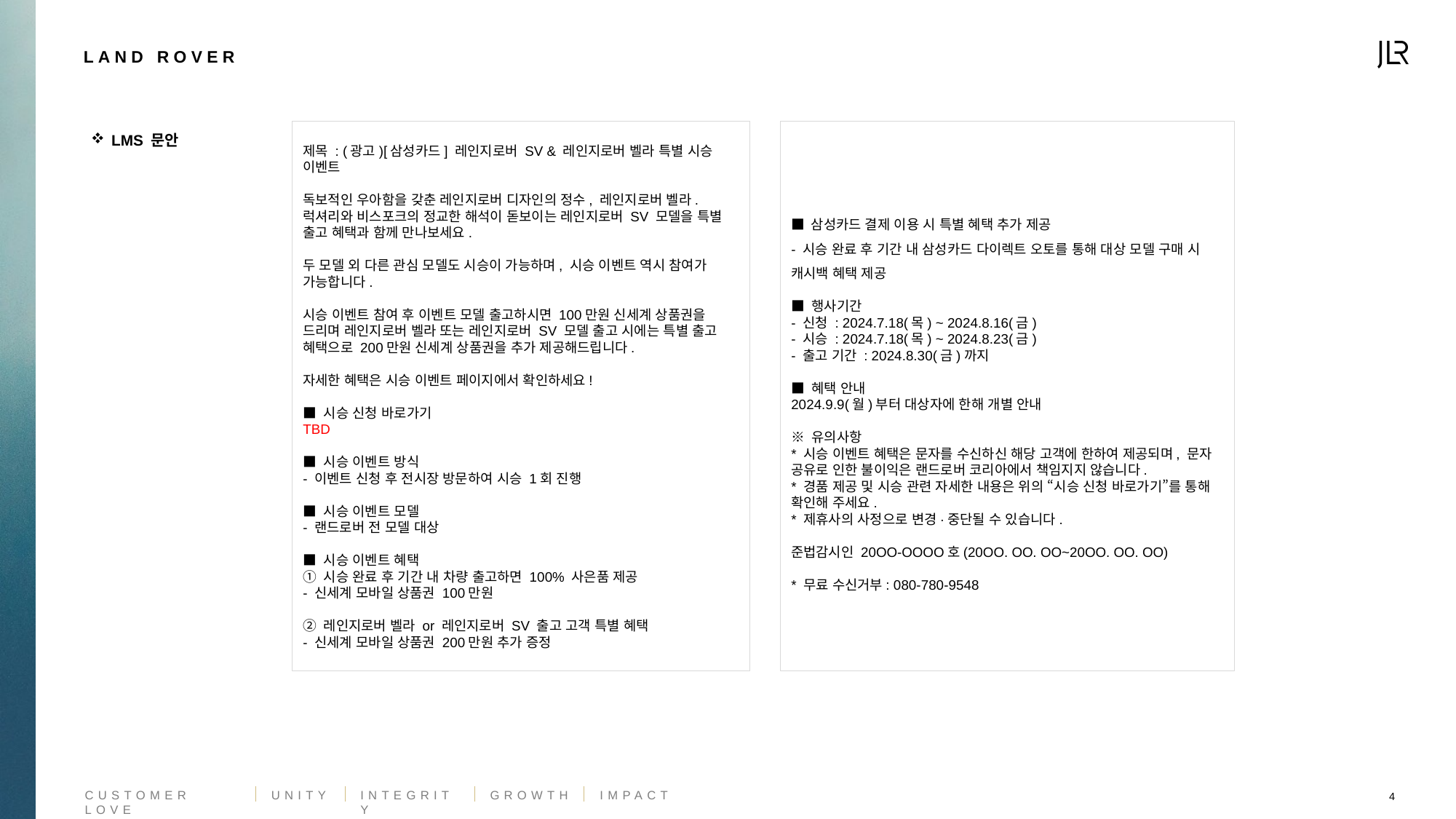

LAND ROVER

■ 삼성카드 결제 이용 시 특별 혜택 추가 제공
- 시승 완료 후 기간 내 삼성카드 다이렉트 오토를 통해 대상 모델 구매 시 캐시백 혜택 제공

■ 행사기간
- 신청 : 2024.7.18(목) ~ 2024.8.16(금)
- 시승 : 2024.7.18(목) ~ 2024.8.23(금)
- 출고 기간 : 2024.8.30(금)까지

■ 혜택 안내
2024.9.9(월)부터 대상자에 한해 개별 안내

※ 유의사항
* 시승 이벤트 혜택은 문자를 수신하신 해당 고객에 한하여 제공되며, 문자 공유로 인한 불이익은 랜드로버 코리아에서 책임지지 않습니다.
* 경품 제공 및 시승 관련 자세한 내용은 위의 “시승 신청 바로가기”를 통해 확인해 주세요.
* 제휴사의 사정으로 변경·중단될 수 있습니다.

준법감시인 20OO-OOOO호(20OO. OO. OO~20OO. OO. OO)

* 무료 수신거부: 080-780-9548
LMS 문안
제목 : (광고)[삼성카드] 레인지로버 SV & 레인지로버 벨라 특별 시승 이벤트

독보적인 우아함을 갖춘 레인지로버 디자인의 정수, 레인지로버 벨라.
럭셔리와 비스포크의 정교한 해석이 돋보이는 레인지로버 SV 모델을 특별 출고 혜택과 함께 만나보세요.

두 모델 외 다른 관심 모델도 시승이 가능하며, 시승 이벤트 역시 참여가 가능합니다.

시승 이벤트 참여 후 이벤트 모델 출고하시면 100만원 신세계 상품권을 드리며 레인지로버 벨라 또는 레인지로버 SV 모델 출고 시에는 특별 출고 혜택으로 200만원 신세계 상품권을 추가 제공해드립니다.
자세한 혜택은 시승 이벤트 페이지에서 확인하세요!

■ 시승 신청 바로가기
TBD

■ 시승 이벤트 방식
- 이벤트 신청 후 전시장 방문하여 시승 1회 진행
■ 시승 이벤트 모델
- 랜드로버 전 모델 대상
■ 시승 이벤트 혜택
① 시승 완료 후 기간 내 차량 출고하면 100% 사은품 제공
- 신세계 모바일 상품권 100만원

② 레인지로버 벨라 or 레인지로버 SV 출고 고객 특별 혜택
- 신세계 모바일 상품권 200만원 추가 증정